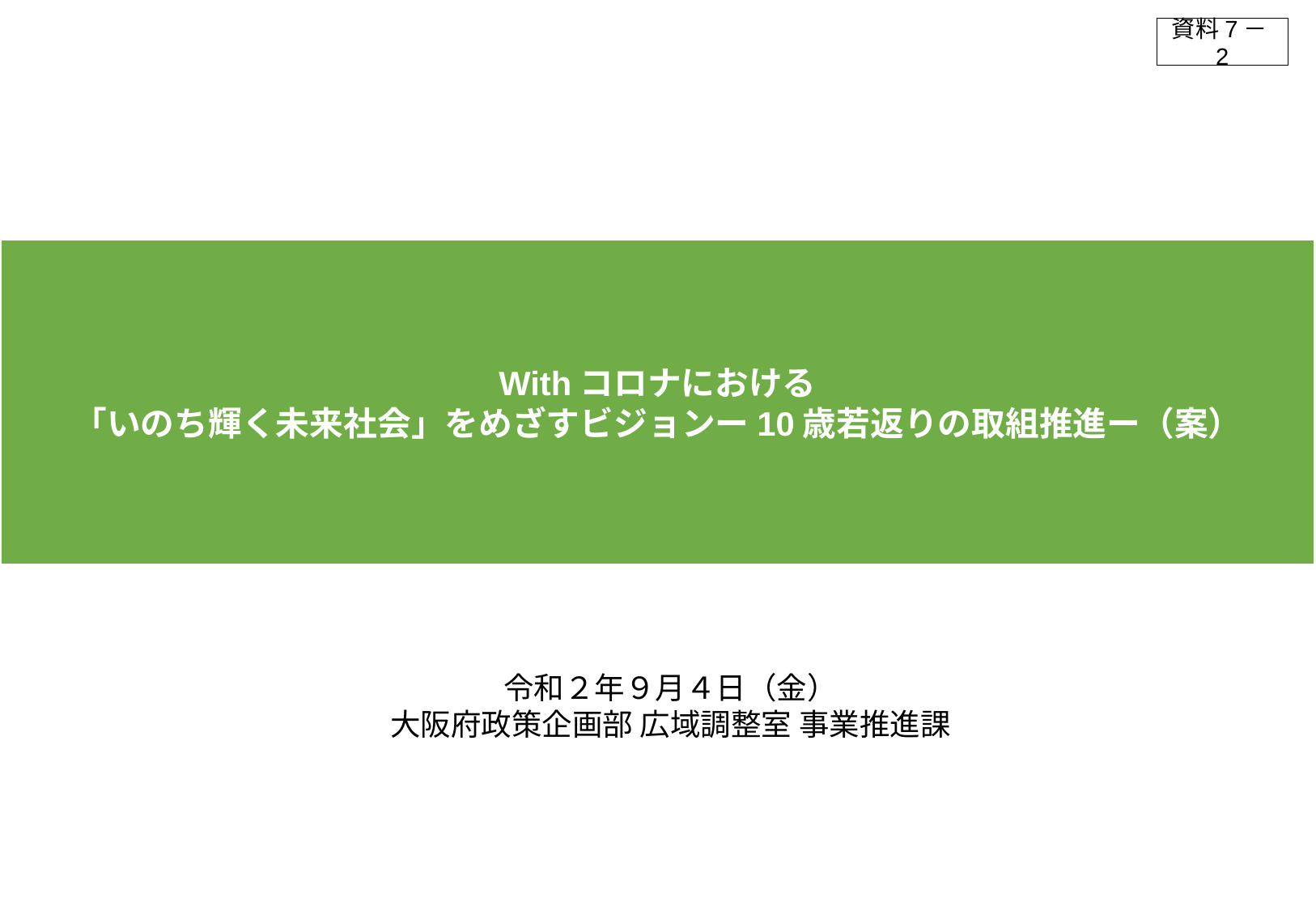

資料7－2
Withコロナにおける
「いのち輝く未来社会」をめざすビジョンー10歳若返りの取組推進ー（案）
令和２年９月４日（金）
大阪府政策企画部 広域調整室 事業推進課